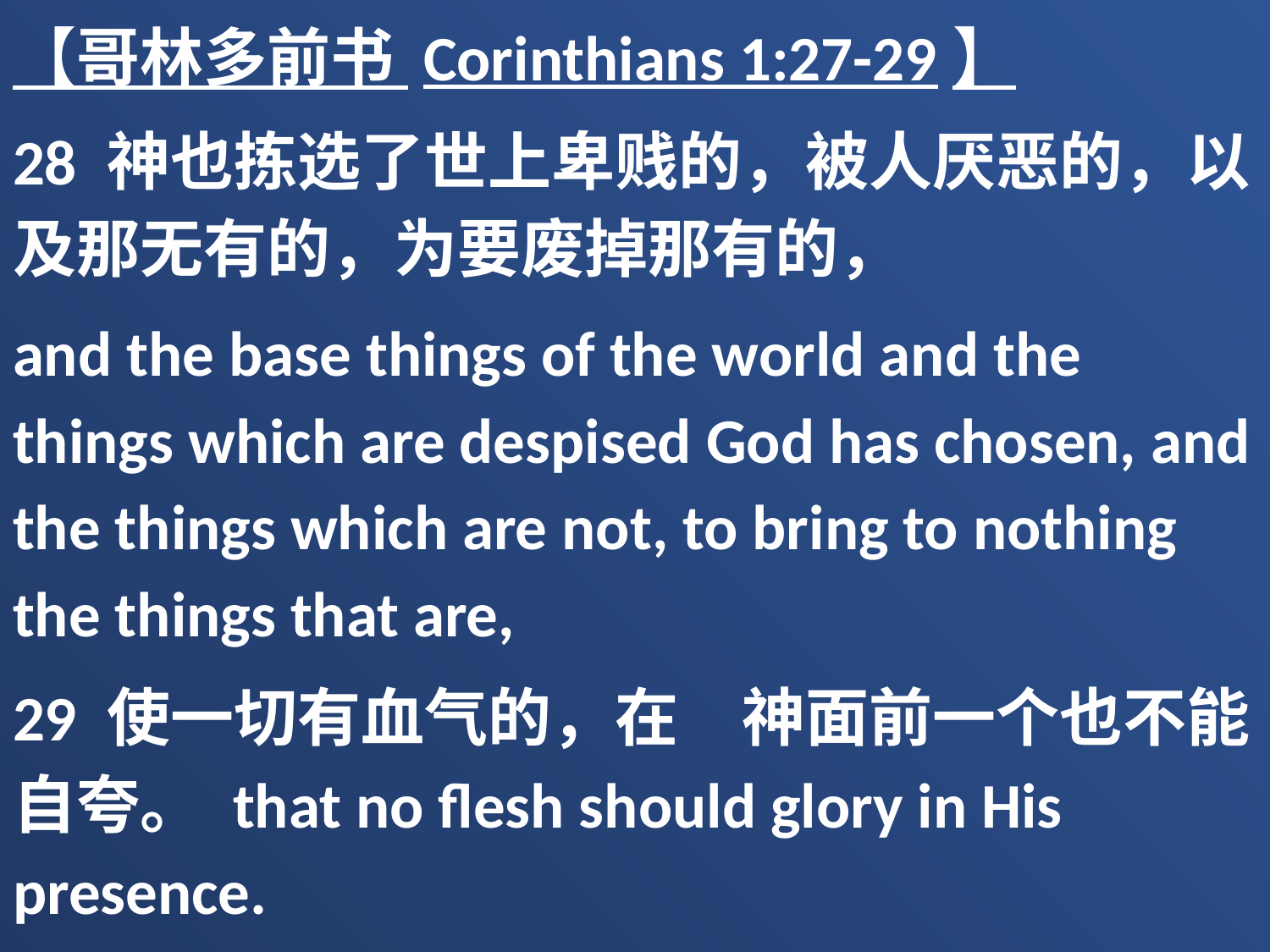

【哥林多前书 Corinthians 1:27-29】
28 神也拣选了世上卑贱的，被人厌恶的，以及那无有的，为要废掉那有的，
and the base things of the world and the things which are despised God has chosen, and the things which are not, to bring to nothing the things that are,
29 使一切有血气的，在　神面前一个也不能自夸。 that no flesh should glory in His presence.